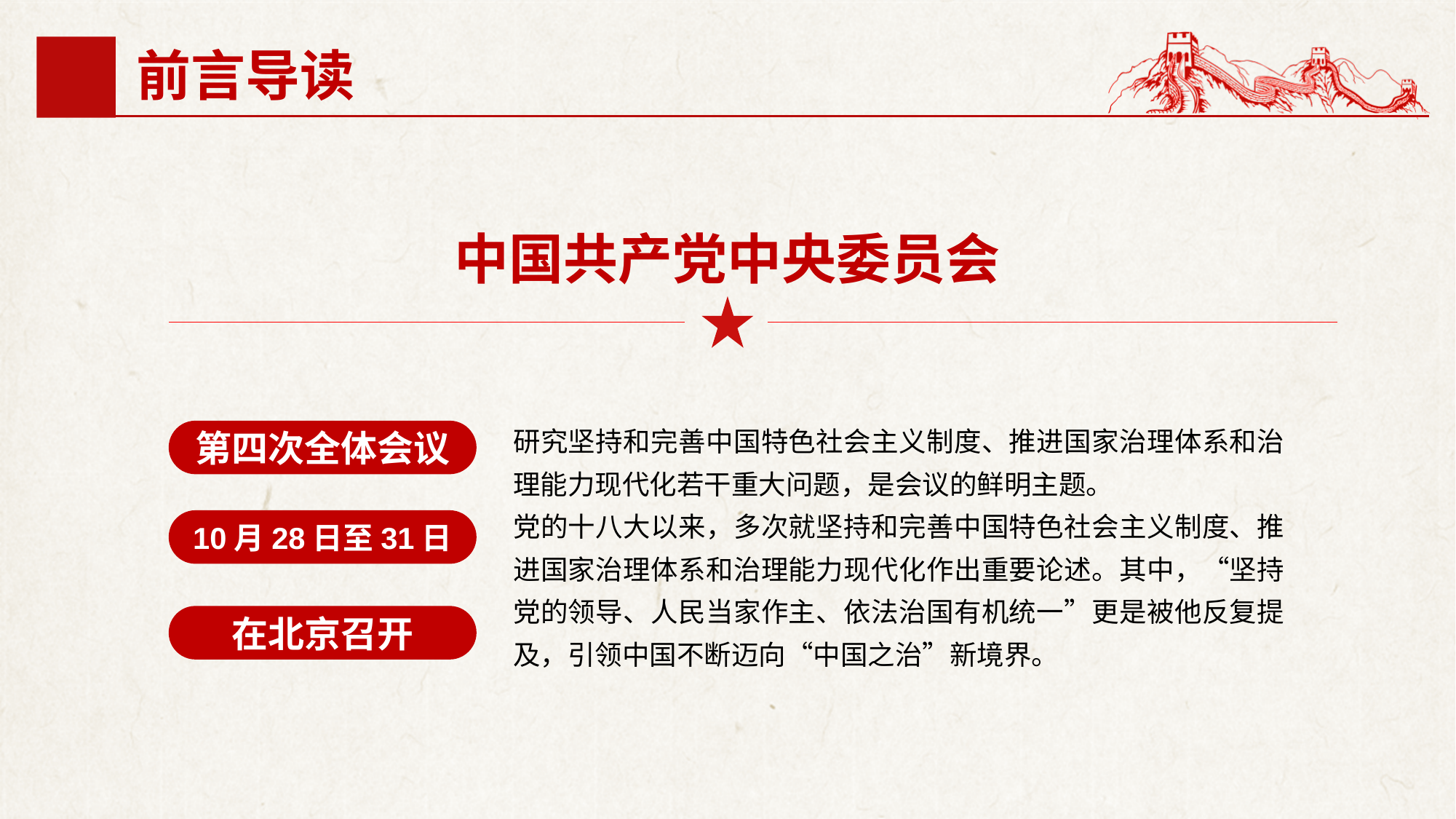

前言导读
中国共产党中央委员会

研究坚持和完善中国特色社会主义制度、推进国家治理体系和治理能力现代化若干重大问题，是会议的鲜明主题。
党的十八大以来，多次就坚持和完善中国特色社会主义制度、推进国家治理体系和治理能力现代化作出重要论述。其中，“坚持党的领导、人民当家作主、依法治国有机统一”更是被他反复提及，引领中国不断迈向“中国之治”新境界。
第四次全体会议
10月28日至31日
在北京召开